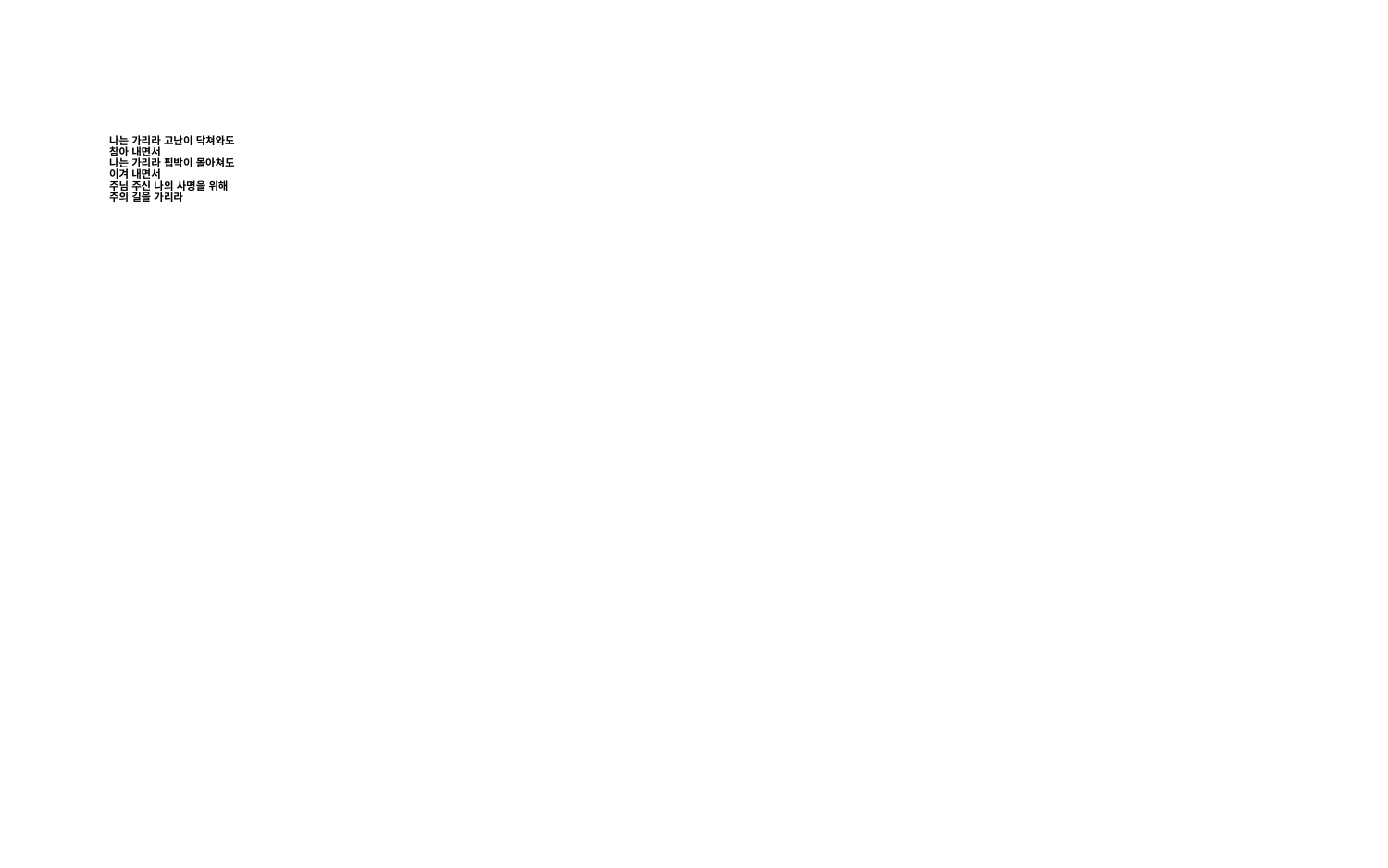

# 나는 가리라 고난이 닥쳐와도  참아 내면서  나는 가리라 핍박이 몰아쳐도  이겨 내면서  주님 주신 나의 사명을 위해  주의 길을 가리라